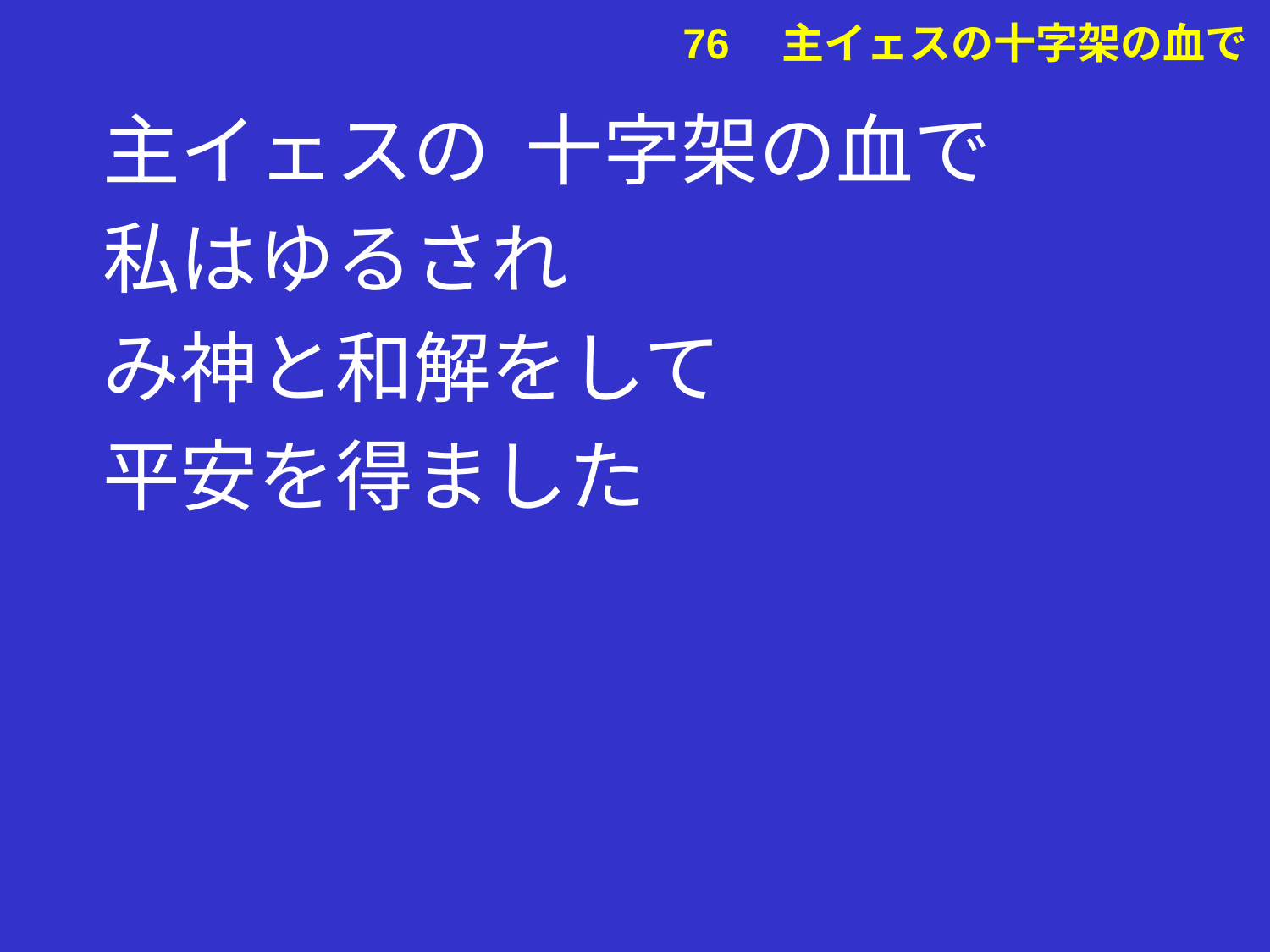

主イェスの  十字架の血で
私はゆるされ
み神と和解をして
平安を得ました
# 76　主イェスの十字架の血で